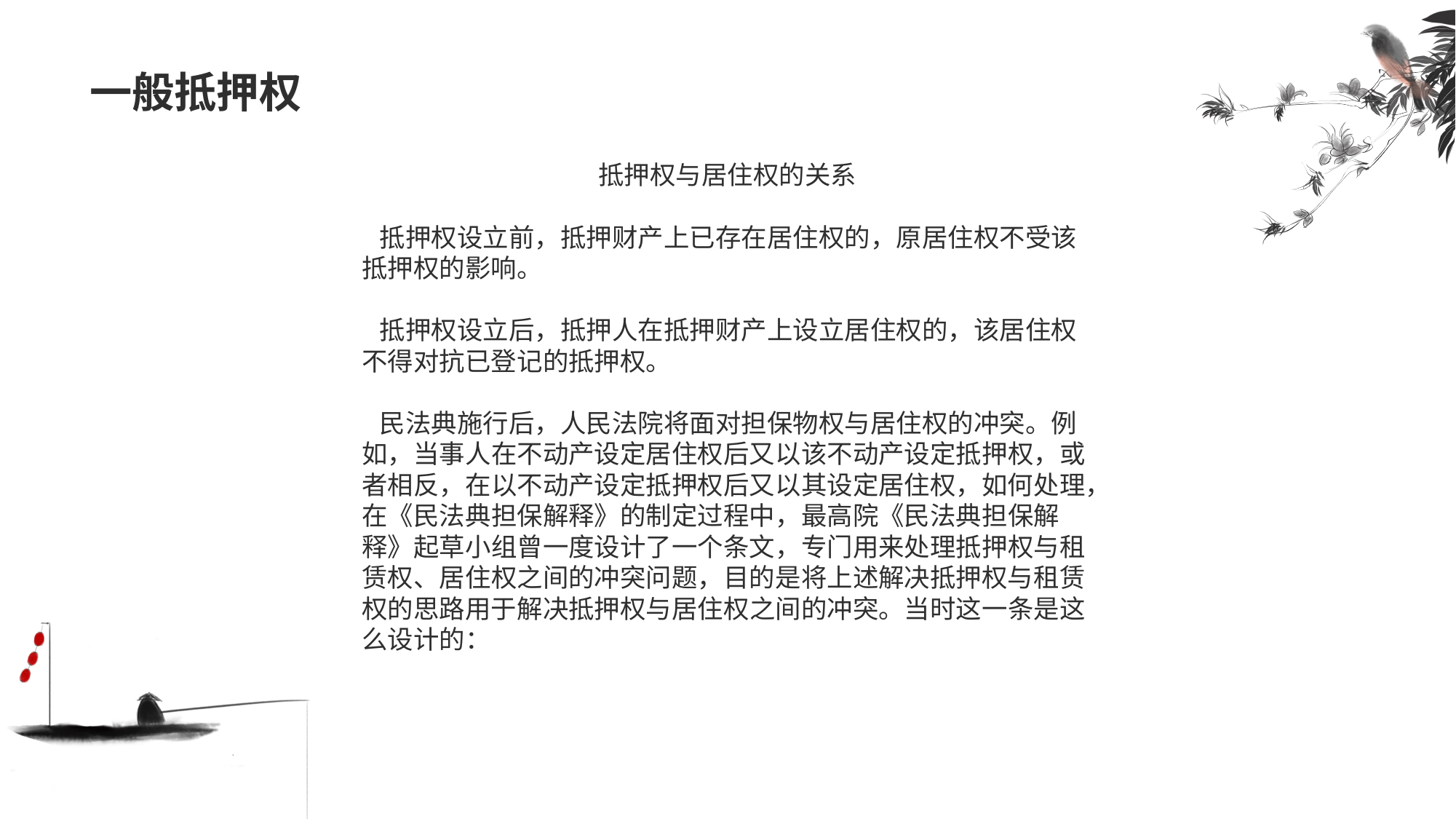

# 一般抵押权

抵押权与居住权的关系

  抵押权设立前，抵押财产上已存在居住权的，原居住权不受该抵押权的影响。

  抵押权设立后，抵押人在抵押财产上设立居住权的，该居住权不得对抗已登记的抵押权。

  民法典施行后，人民法院将面对担保物权与居住权的冲突。例如，当事人在不动产设定居住权后又以该不动产设定抵押权，或者相反，在以不动产设定抵押权后又以其设定居住权，如何处理，在《民法典担保解释》的制定过程中，最高院《民法典担保解释》起草小组曾一度设计了一个条文，专门用来处理抵押权与租赁权、居住权之间的冲突问题，目的是将上述解决抵押权与租赁权的思路用于解决抵押权与居住权之间的冲突。当时这一条是这么设计的：
120